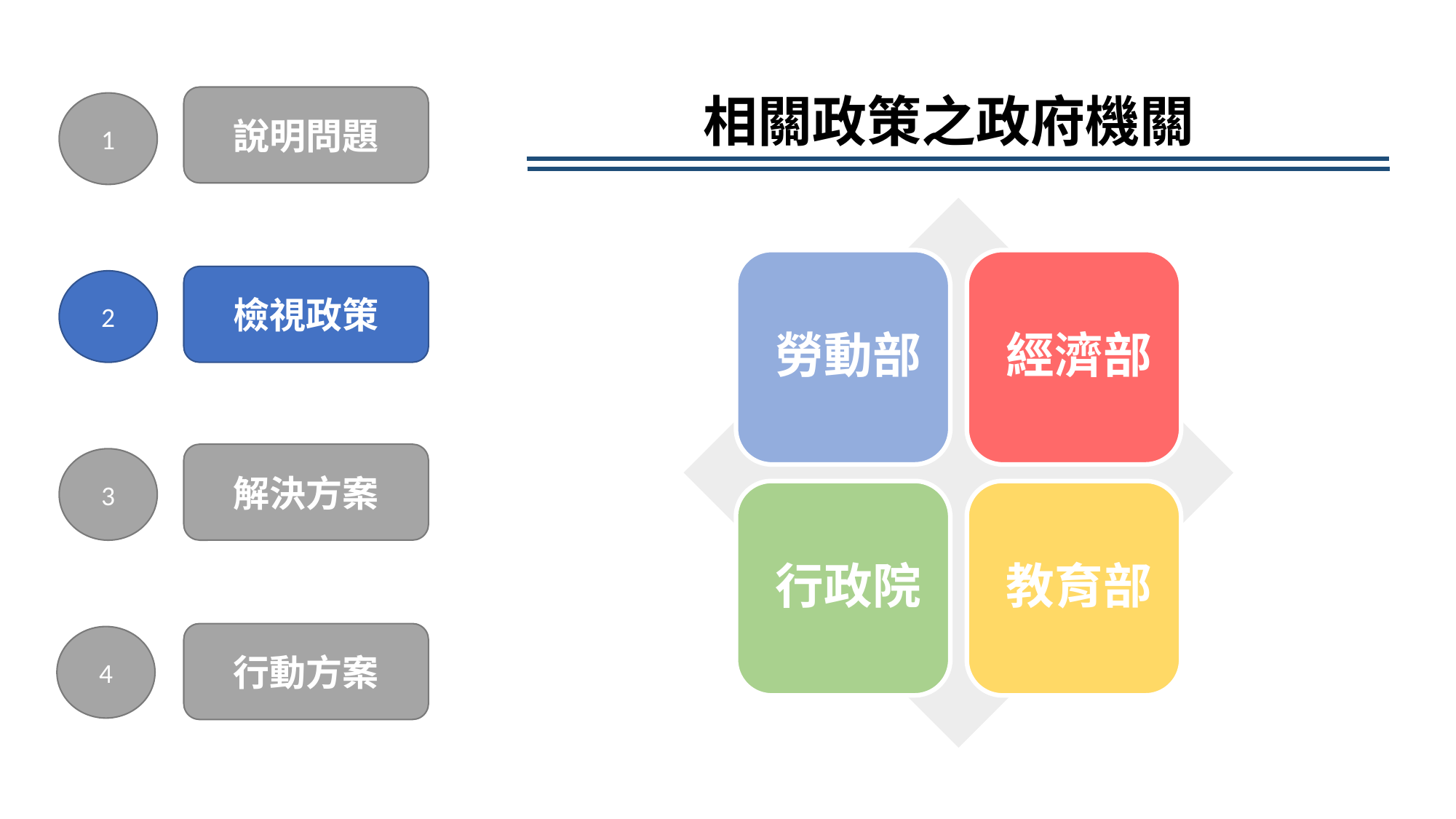

相關政策之政府機關
勞動部
經濟部
行政院
教育部

說明問題

1

檢視政策

2

解決方案

3

行動方案

4